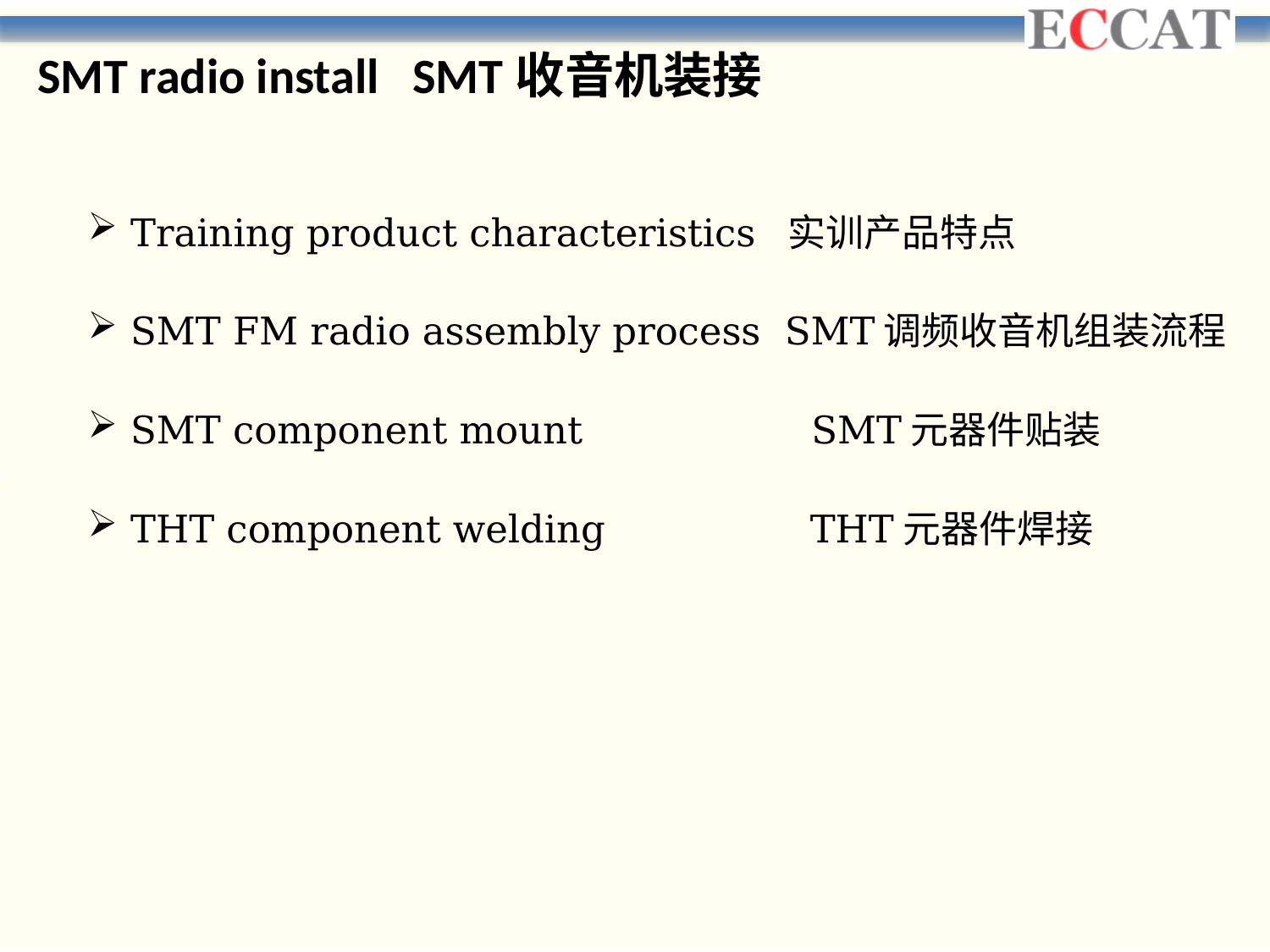

SMT radio install   SMT收音机装接
Training product characteristics  实训产品特点
SMT FM radio assembly process  SMT调频收音机组装流程
SMT component mount                   SMT元器件贴装
THT component welding                 THT元器件焊接